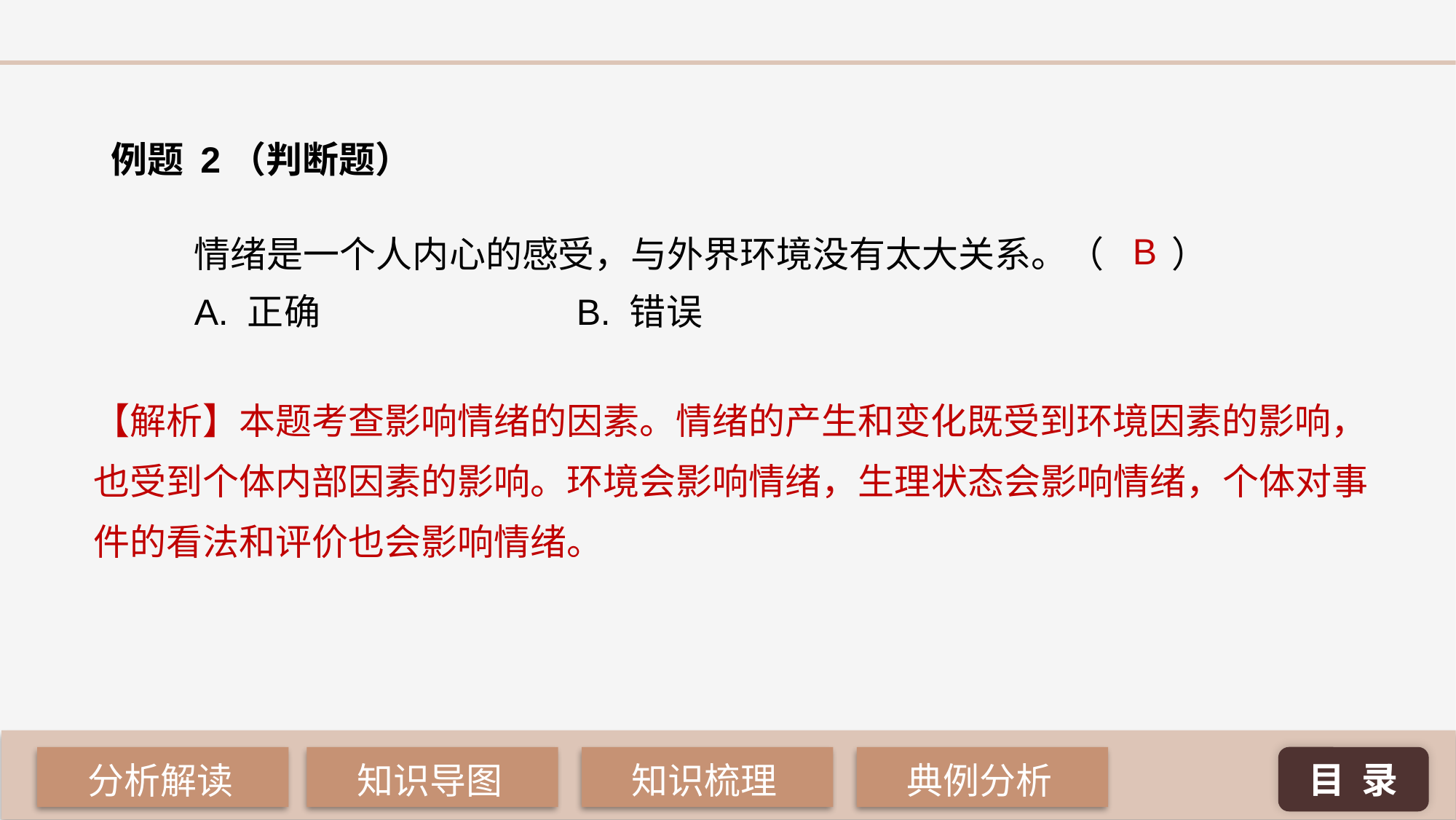

例题 2（判断题）
情绪是一个人内心的感受，与外界环境没有太大关系。（ 	      ）
A. 正确 			B. 错误
B
【解析】本题考查影响情绪的因素。情绪的产生和变化既受到环境因素的影响，也受到个体内部因素的影响。环境会影响情绪，生理状态会影响情绪，个体对事件的看法和评价也会影响情绪。